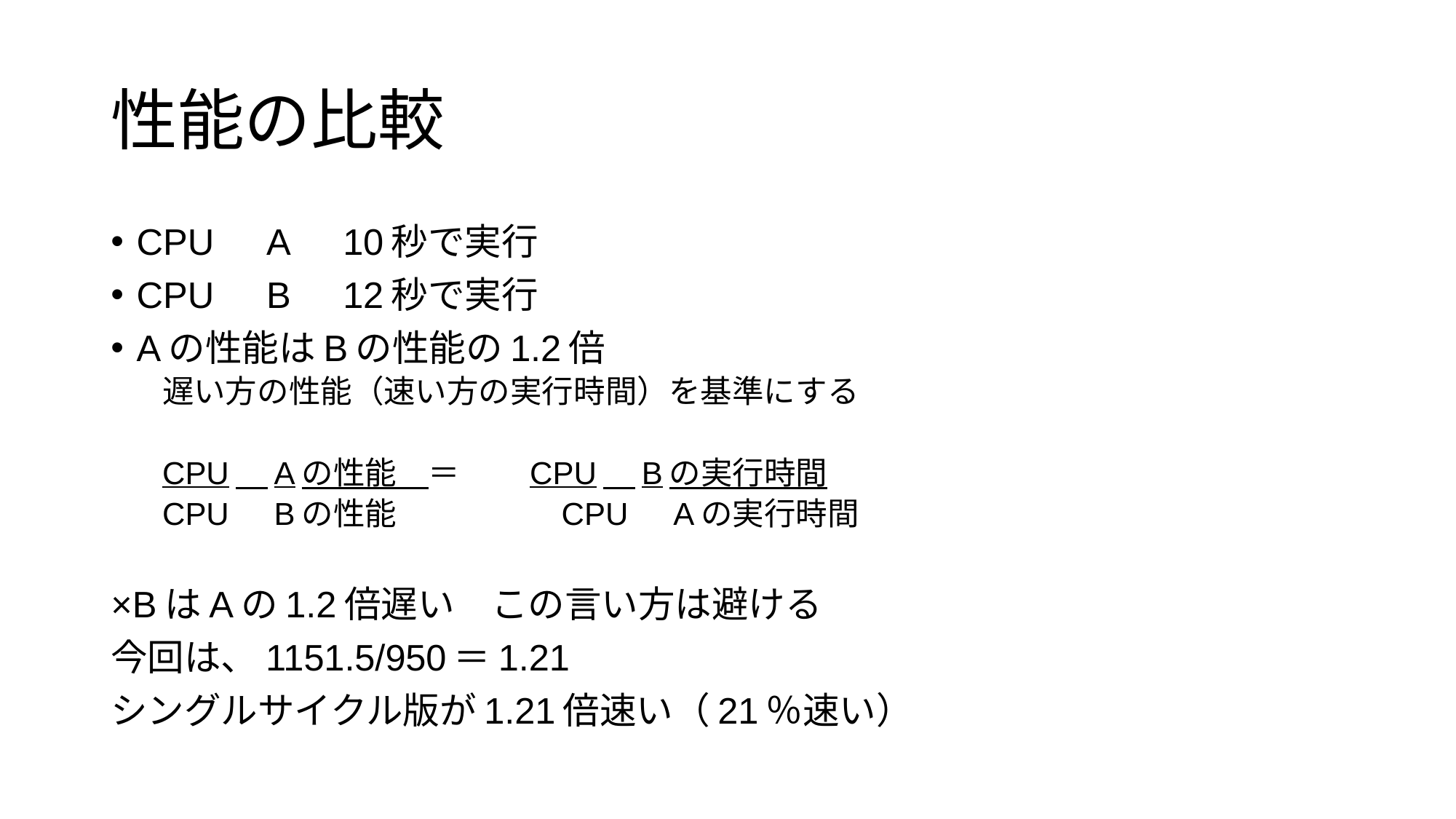

# 性能の比較
CPU　A　10秒で実行
CPU　B　12秒で実行
Aの性能はBの性能の1.2倍
遅い方の性能（速い方の実行時間）を基準にする

CPU　Aの性能　＝　　CPU　Bの実行時間
CPU　Bの性能　　　　　CPU　Aの実行時間

×BはAの1.2倍遅い　この言い方は避ける
今回は、1151.5/950＝1.21
シングルサイクル版が1.21倍速い（21％速い）